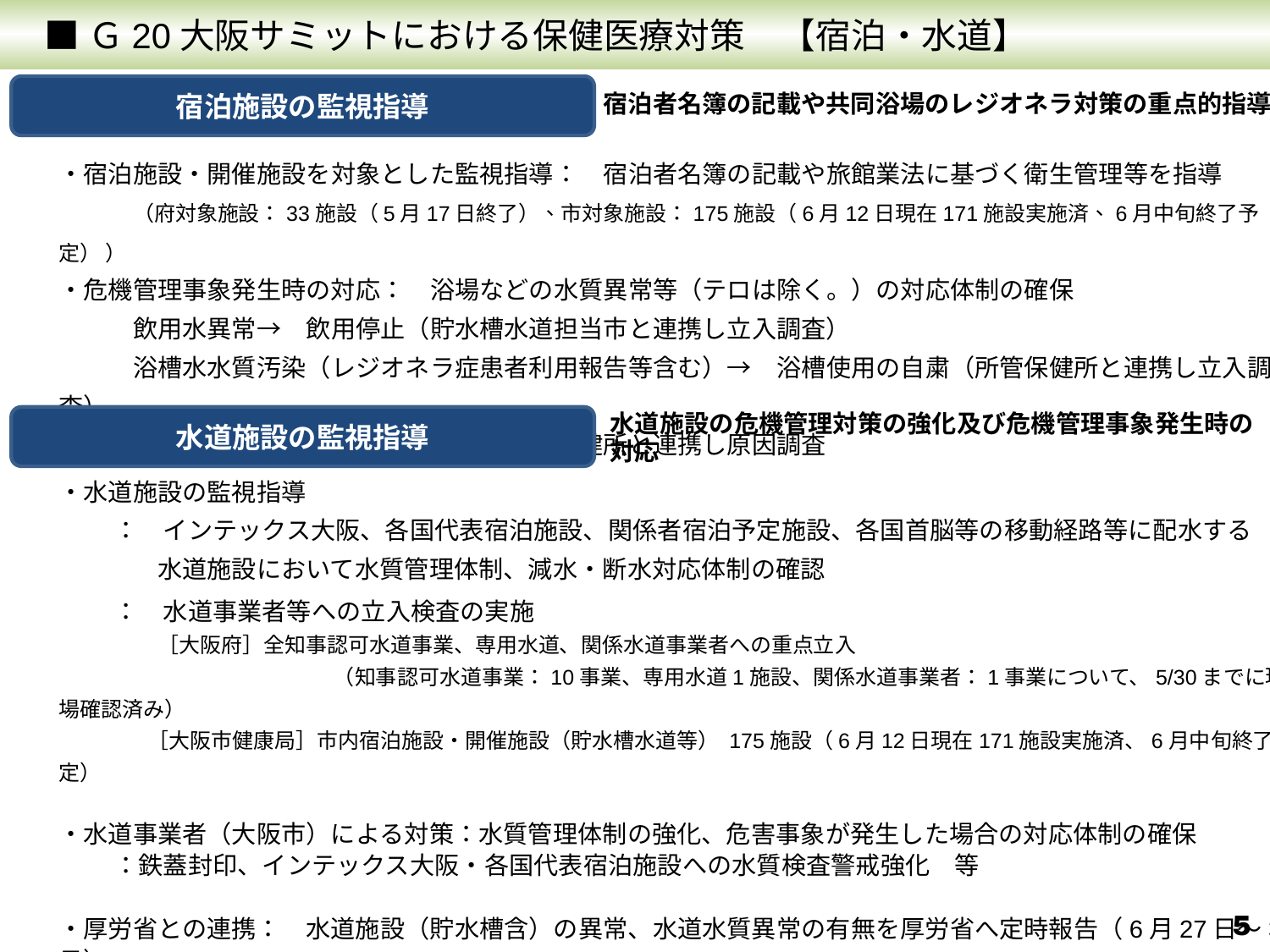

■ Ｇ20大阪サミットにおける保健医療対策　【宿泊・水道】
宿泊施設の監視指導
宿泊者名簿の記載や共同浴場のレジオネラ対策の重点的指導
・宿泊施設・開催施設を対象とした監視指導：　宿泊者名簿の記載や旅館業法に基づく衛生管理等を指導
　　　（府対象施設：33施設（5月17日終了）、市対象施設：175施設（6月12日現在171施設実施済、6月中旬終了予定） ）
・危機管理事象発生時の対応：　浴場などの水質異常等（テロは除く。）の対応体制の確保
　　　飲用水異常→　飲用停止（貯水槽水道担当市と連携し立入調査）
　　　浴槽水水質汚染（レジオネラ症患者利用報告等含む）→　浴槽使用の自粛（所管保健所と連携し立入調査）
　　　その他　健康被害の発生　　→　所管保健所と連携し原因調査

水道施設の危機管理対策の強化及び危機管理事象発生時の対応
水道施設の監視指導
・水道施設の監視指導
　　 ：　インテックス大阪、各国代表宿泊施設、関係者宿泊予定施設、各国首脳等の移動経路等に配水する
　　　　水道施設において水質管理体制、減水・断水対応体制の確認
　　 ：　水道事業者等への立入検査の実施
　　　　［大阪府］全知事認可水道事業、専用水道、関係水道事業者への重点立入
　　　　　　　　　　　　　（知事認可水道事業：10事業、専用水道1施設、関係水道事業者：1事業について、5/30までに現場確認済み）
　　　　 ［大阪市健康局］市内宿泊施設・開催施設（貯水槽水道等） 175施設（6月12日現在171施設実施済、6月中旬終了予定）

・水道事業者（大阪市）による対策：水質管理体制の強化、危害事象が発生した場合の対応体制の確保
　　 ：鉄蓋封印、インテックス大阪・各国代表宿泊施設への水質検査警戒強化　等

・厚労省との連携：　水道施設（貯水槽含）の異常、水道水質異常の有無を厚労省へ定時報告（6月27日～30日）
5